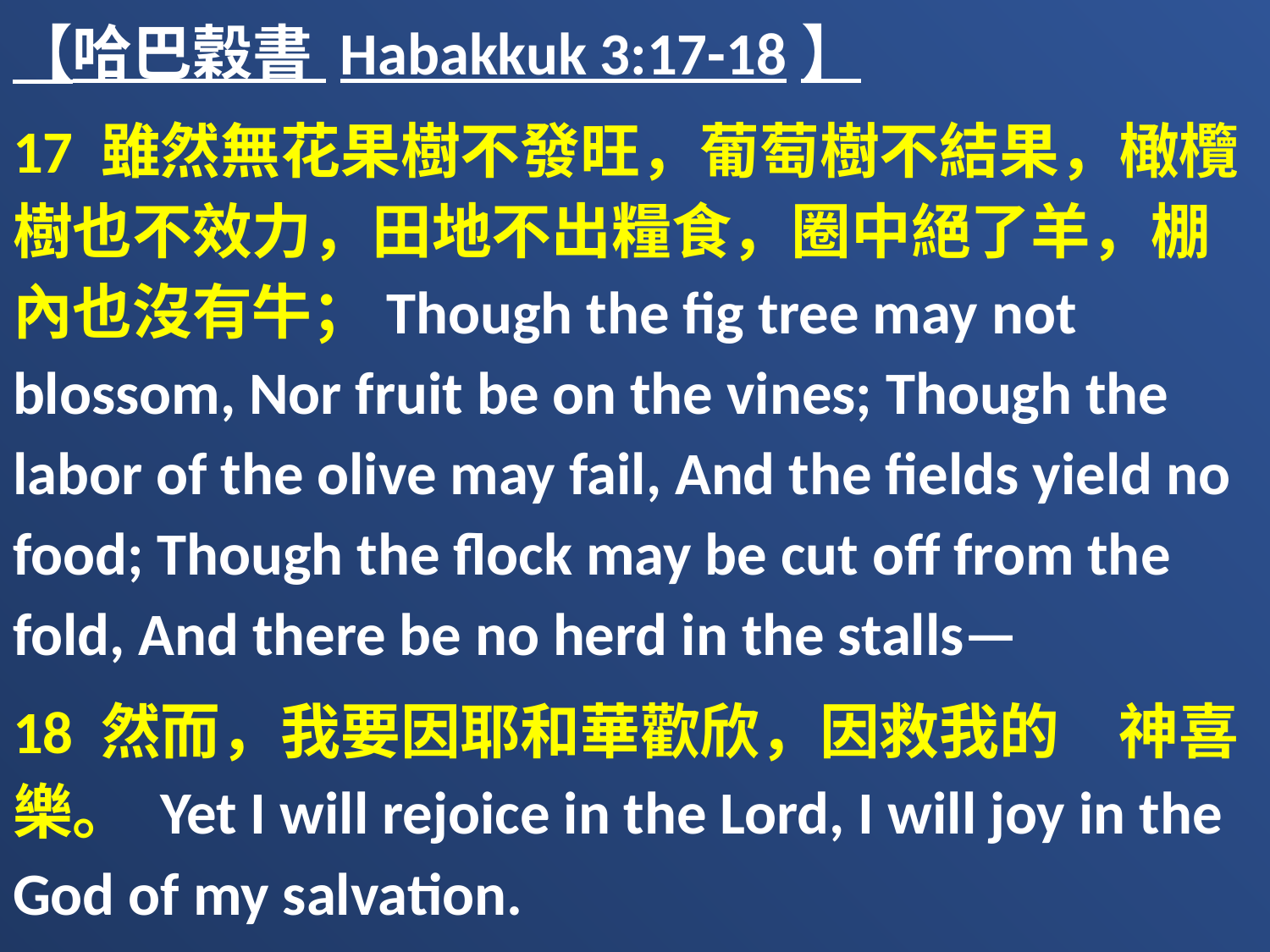

【哈巴穀書 Habakkuk 3:17-18】
17 雖然無花果樹不發旺，葡萄樹不結果，橄欖樹也不效力，田地不出糧食，圈中絕了羊，棚內也沒有牛；Though the fig tree may not blossom, Nor fruit be on the vines; Though the labor of the olive may fail, And the fields yield no food; Though the flock may be cut off from the fold, And there be no herd in the stalls—
18 然而，我要因耶和華歡欣，因救我的　神喜樂。 Yet I will rejoice in the Lord, I will joy in the God of my salvation.